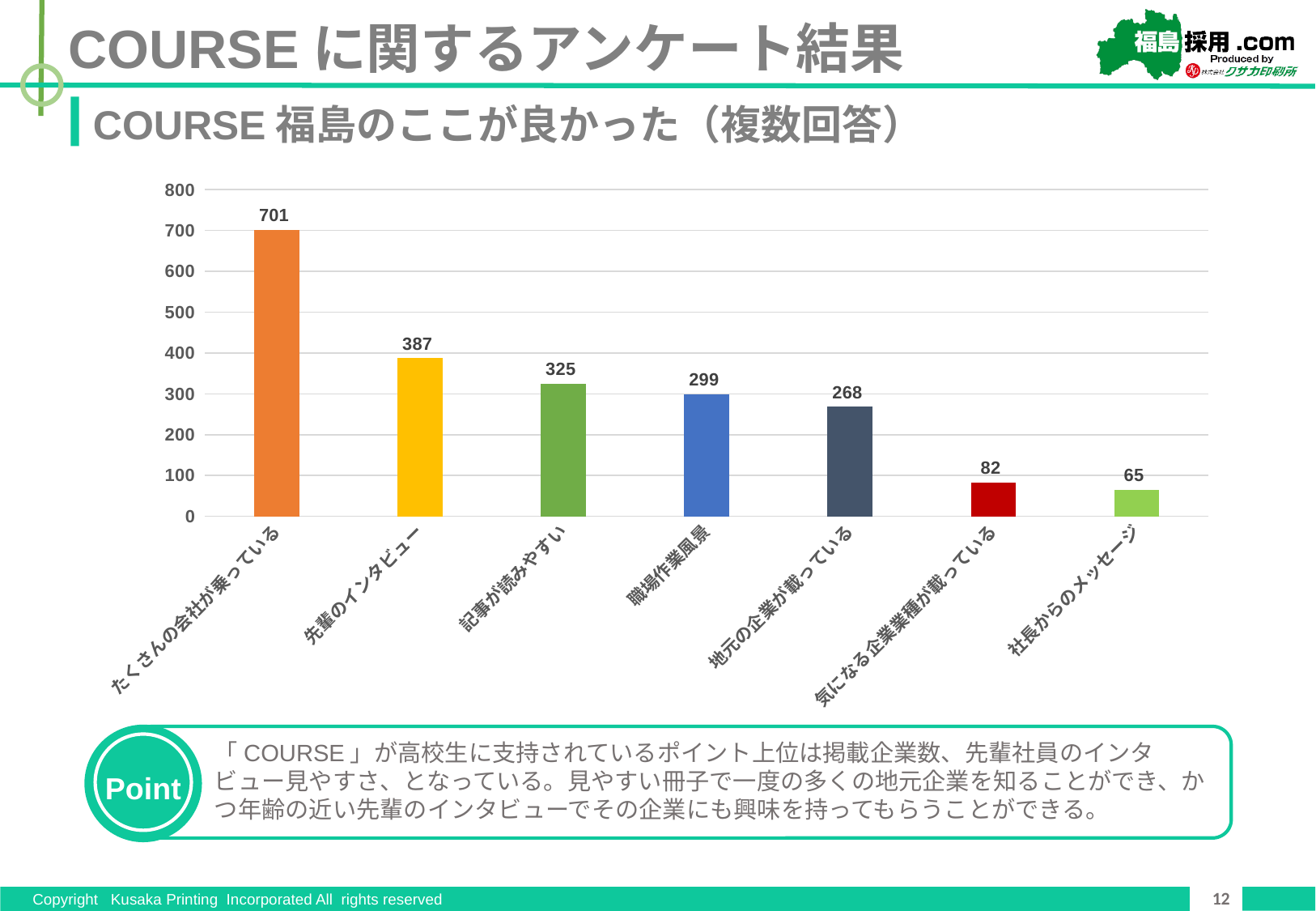

COURSEに関するアンケート結果
COURSE福島のここが良かった（複数回答）

### Chart

| Category |  |
|---|---|
| たくさんの会社が乗っている | 701.0 |
| 先輩のインタビュー | 387.0 |
| 記事が読みやすい | 325.0 |
| 職場作業風景 | 299.0 |
| 地元の企業が載っている | 268.0 |
| 気になる企業業種が載っている | 82.0 |
| 社長からのメッセージ | 65.0 |

「COURSE」が高校生に支持されているポイント上位は掲載企業数、先輩社員のインタビュー見やすさ、となっている。見やすい冊子で一度の多くの地元企業を知ることができ、かつ年齢の近い先輩のインタビューでその企業にも興味を持ってもらうことができる。

Point